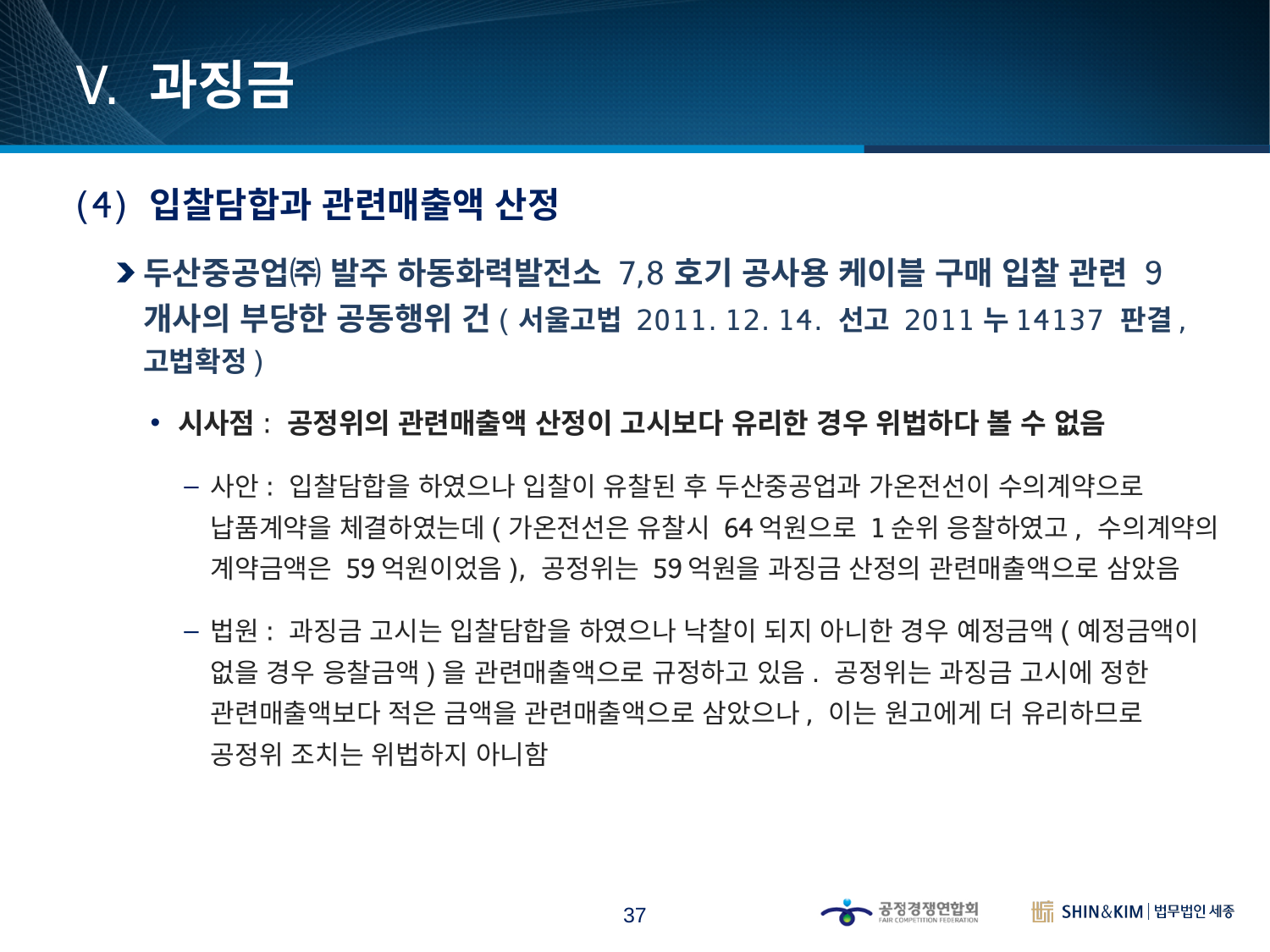

# V. 과징금
(4) 입찰담합과 관련매출액 산정
두산중공업㈜ 발주 하동화력발전소 7,8호기 공사용 케이블 구매 입찰 관련 9개사의 부당한 공동행위 건(서울고법 2011. 12. 14. 선고 2011누14137 판결, 고법확정)
시사점: 공정위의 관련매출액 산정이 고시보다 유리한 경우 위법하다 볼 수 없음
사안: 입찰담합을 하였으나 입찰이 유찰된 후 두산중공업과 가온전선이 수의계약으로 납품계약을 체결하였는데(가온전선은 유찰시 64억원으로 1순위 응찰하였고, 수의계약의 계약금액은 59억원이었음), 공정위는 59억원을 과징금 산정의 관련매출액으로 삼았음
법원: 과징금 고시는 입찰담합을 하였으나 낙찰이 되지 아니한 경우 예정금액(예정금액이 없을 경우 응찰금액)을 관련매출액으로 규정하고 있음. 공정위는 과징금 고시에 정한 관련매출액보다 적은 금액을 관련매출액으로 삼았으나, 이는 원고에게 더 유리하므로 공정위 조치는 위법하지 아니함
37